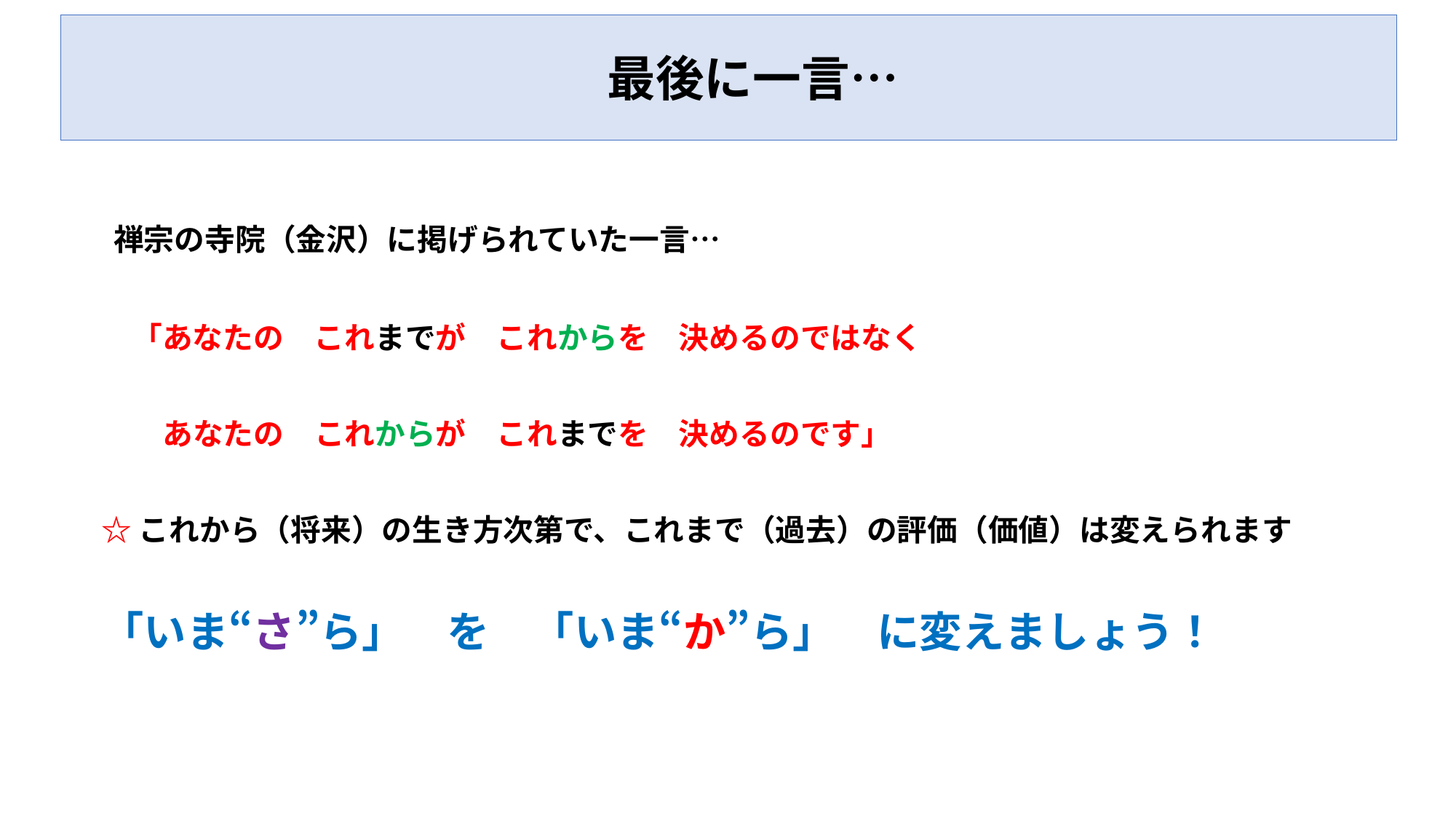

# 最後に一言…
　禅宗の寺院（金沢）に掲げられていた一言…

　　「あなたの　これまでが　これからを　決めるのではなく

　　　あなたの　これからが　これまでを　決めるのです」

　☆ これから（将来）の生き方次第で、これまで（過去）の評価（価値）は変えられます

　「いま“さ”ら」　を　「いま“か”ら」　に変えましょう！